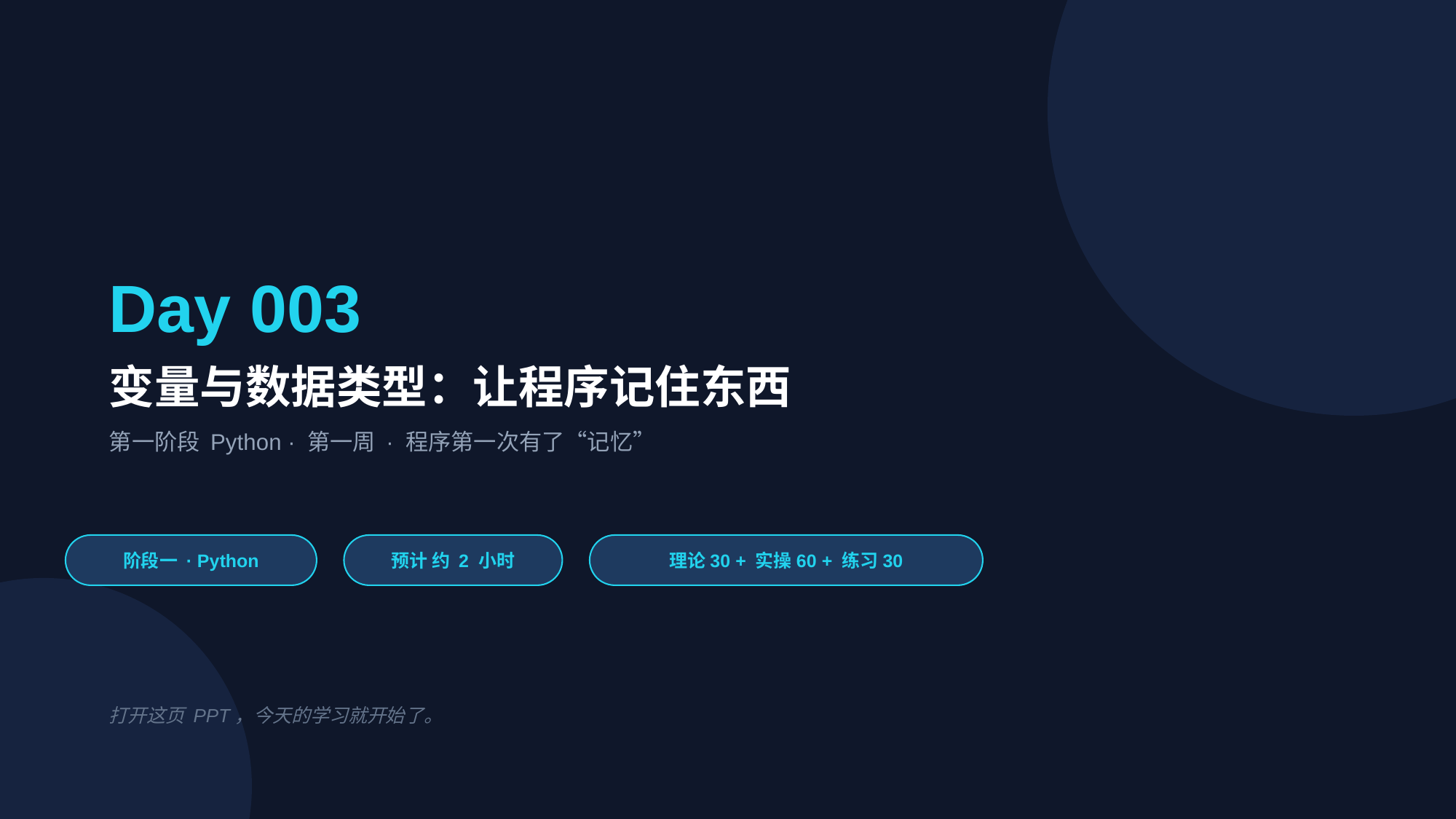

Day 003
变量与数据类型：让程序记住东西
第一阶段 Python · 第一周 · 程序第一次有了“记忆”

阶段一 · Python

预计 约 2 小时

理论30 + 实操60 + 练习30

打开这页 PPT，今天的学习就开始了。